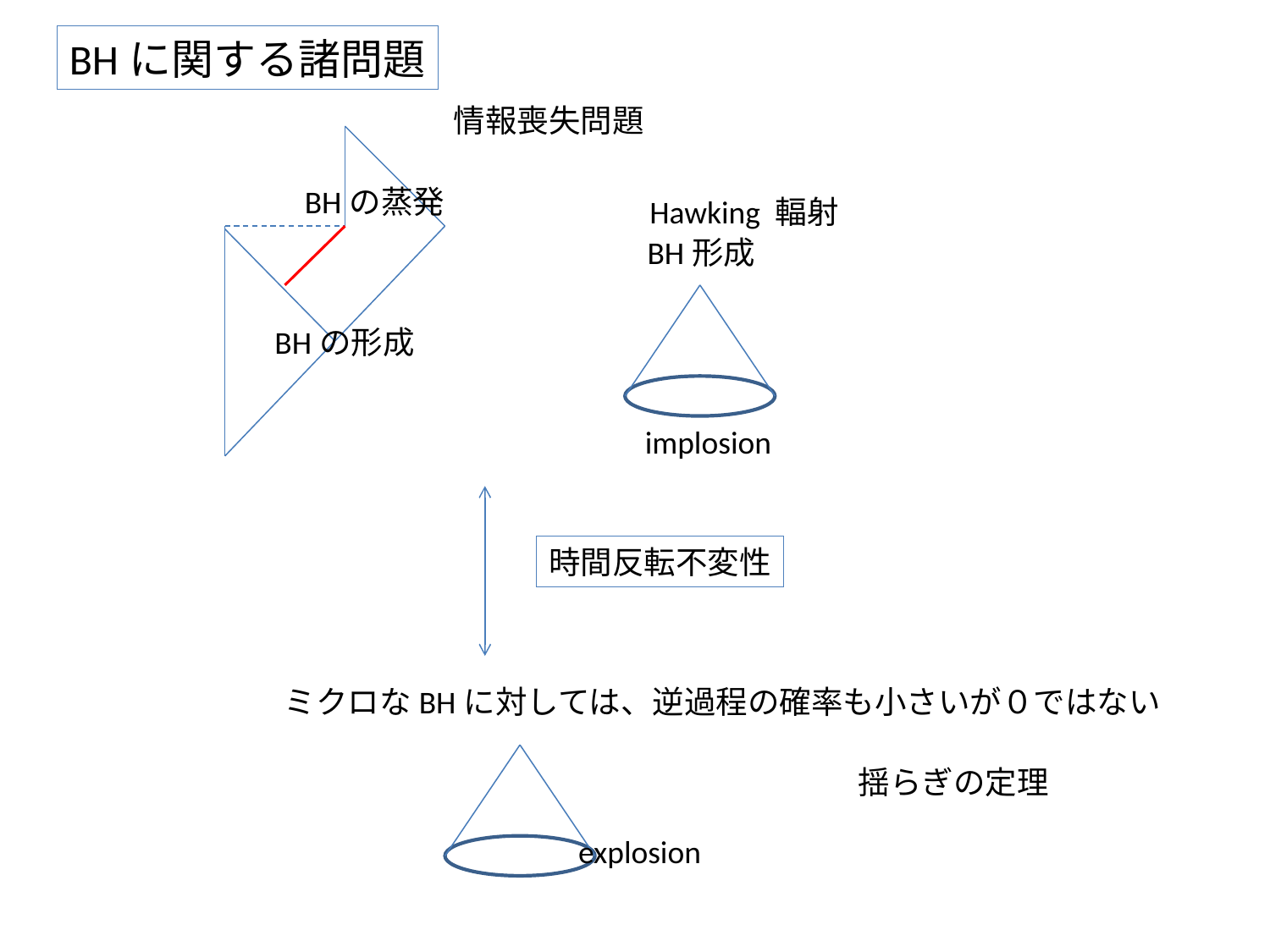

BHに関する諸問題
情報喪失問題
BHの蒸発
Hawking 輻射
BH形成
BHの形成

implosion
時間反転不変性
ミクロなBHに対しては、逆過程の確率も小さいが０ではない

揺らぎの定理
explosion